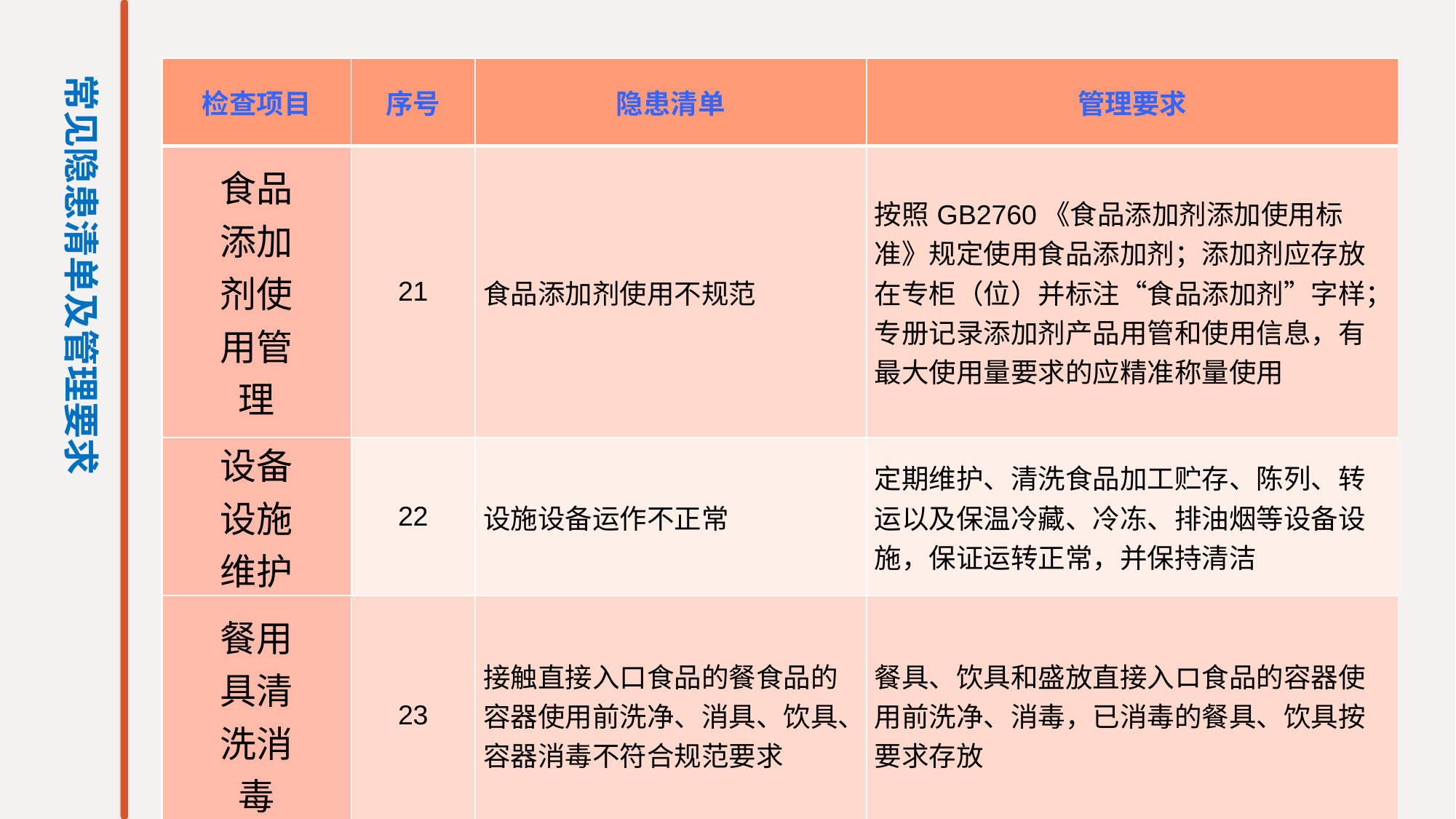

| 检查项目 | 序号 | 隐患清单 | 管理要求 |
| --- | --- | --- | --- |
| 食品 添加 剂使 用管 理 | 21 | 食品添加剂使用不规范 | 按照GB2760《食品添加剂添加使用标准》规定使用食品添加剂；添加剂应存放在专柜（位）并标注“食品添加剂”字样；专册记录添加剂产品用管和使用信息，有最大使用量要求的应精准称量使用 |
| 设备 设施 维护 | 22 | 设施设备运作不正常 | 定期维护、清洗食品加工贮存、陈列、转运以及保温冷藏、冷冻、排油烟等设备设施，保证运转正常，并保持清洁 |
| 餐用 具清 洗消 毒 | 23 | 接触直接入口食品的餐食品的容器使用前洗净、消具、饮具、容器消毒不符合规范要求 | 餐具、饮具和盛放直接入ロ食品的容器使用前洗净、消毒，已消毒的餐具、饮具按要求存放 |
常见隐患清单及管理要求